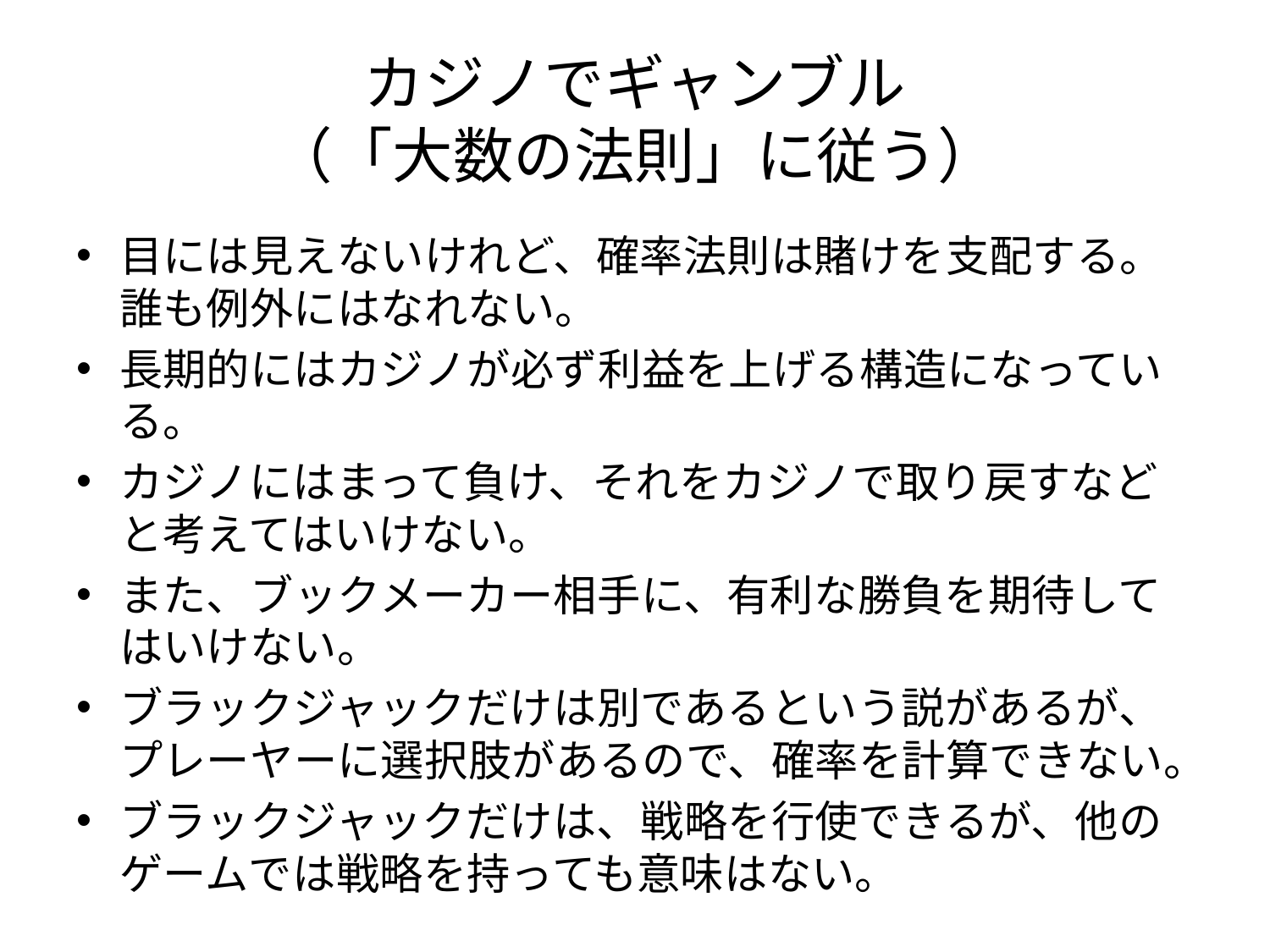

# カジノでギャンブル （「大数の法則」に従う）
目には見えないけれど、確率法則は賭けを支配する。誰も例外にはなれない。
長期的にはカジノが必ず利益を上げる構造になっている。
カジノにはまって負け、それをカジノで取り戻すなどと考えてはいけない。
また、ブックメーカー相手に、有利な勝負を期待してはいけない。
ブラックジャックだけは別であるという説があるが、プレーヤーに選択肢があるので、確率を計算できない。
ブラックジャックだけは、戦略を行使できるが、他のゲームでは戦略を持っても意味はない。